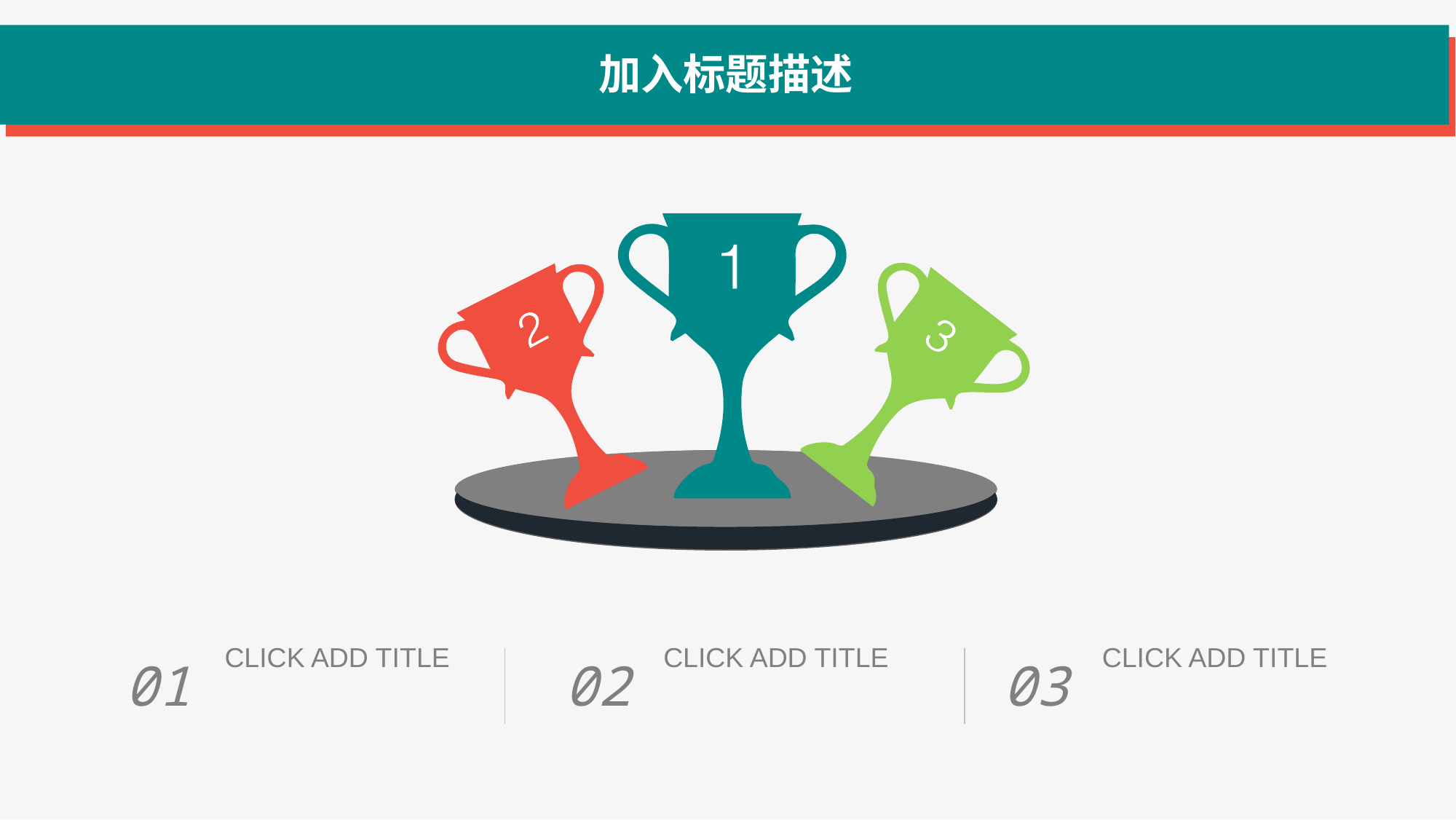

加入标题描述

CLICK ADD TITLE
01
CLICK ADD TITLE
02
CLICK ADD TITLE
03